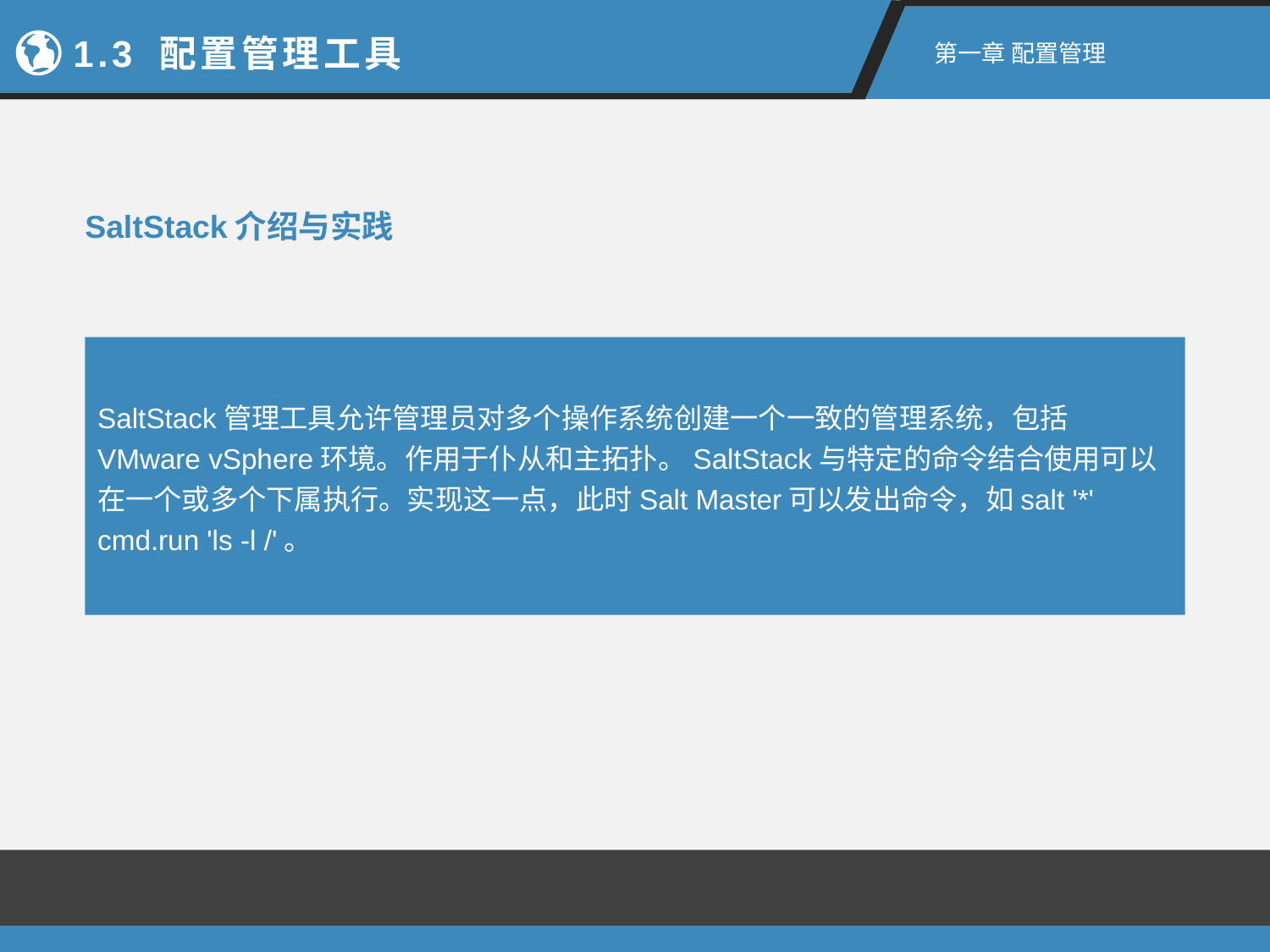

1.3 配置管理工具

第一章 配置管理
SaltStack介绍与实践
SaltStack管理工具允许管理员对多个操作系统创建一个一致的管理系统，包括VMware vSphere环境。作用于仆从和主拓扑。SaltStack与特定的命令结合使用可以在一个或多个下属执行。实现这一点，此时Salt Master可以发出命令，如salt '*' cmd.run 'ls -l /'。